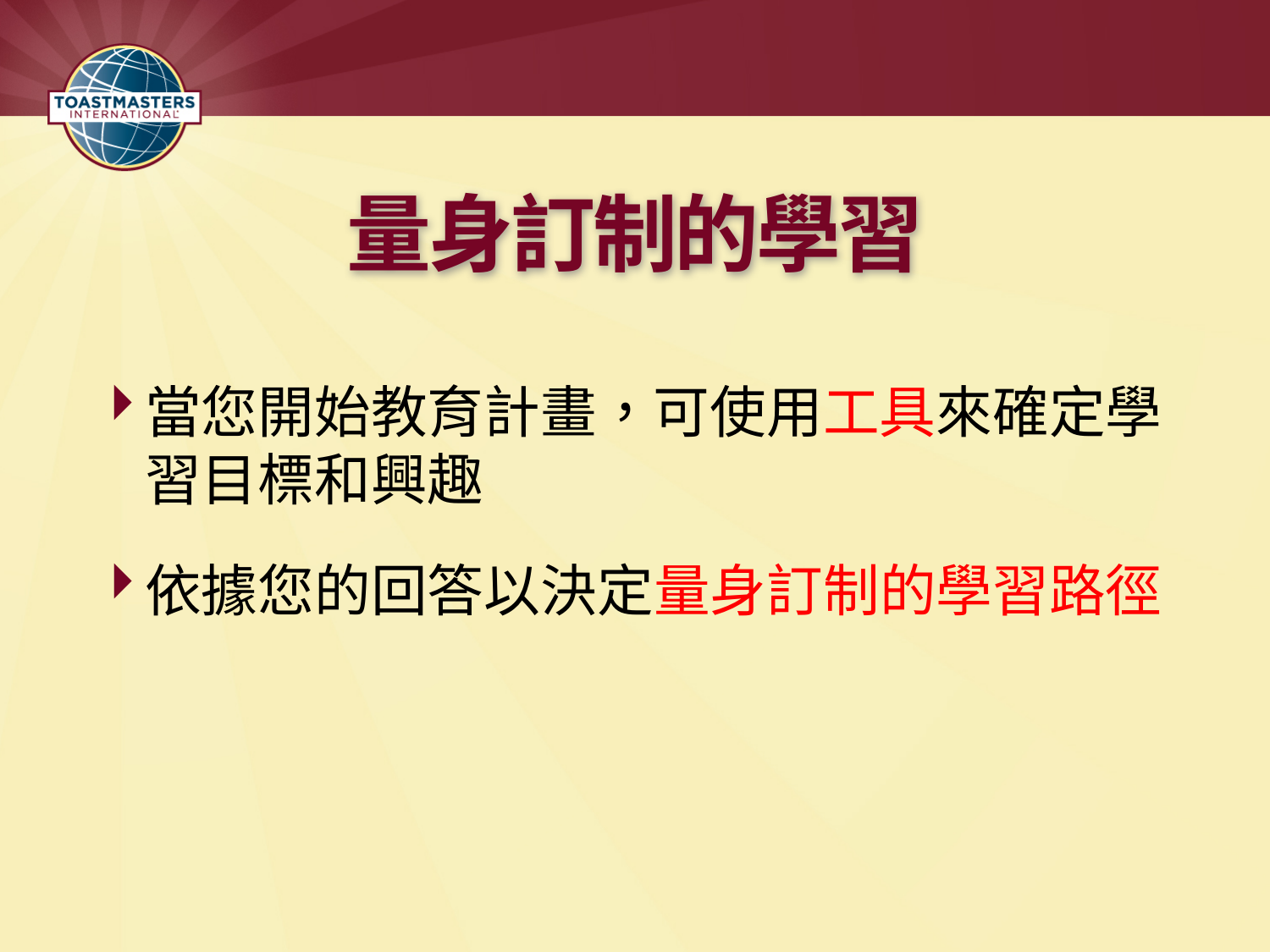

# 量身訂制的學習
當您開始教育計畫，可使用工具來確定學習目標和興趣
依據您的回答以決定量身訂制的學習路徑